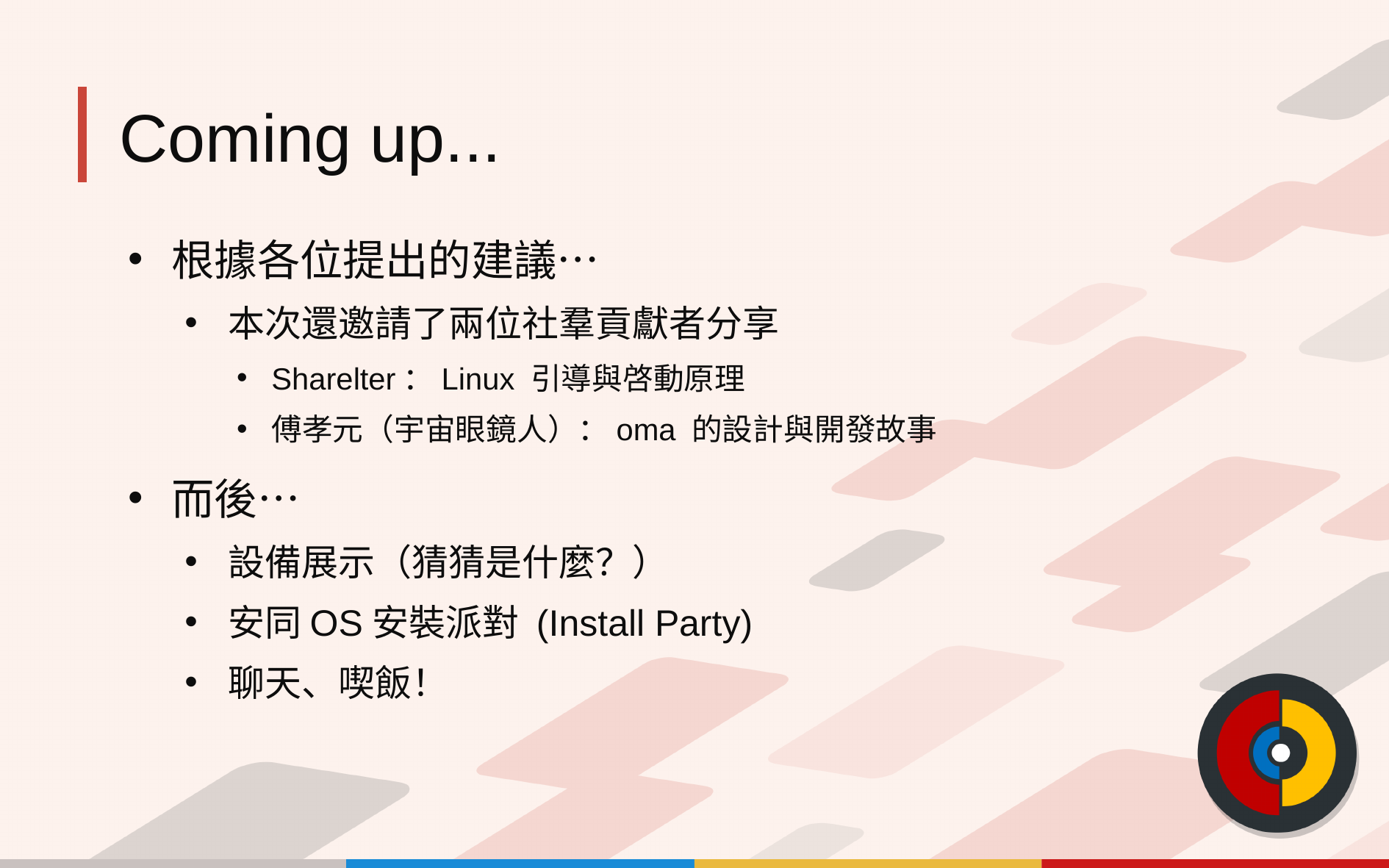

# Coming up...
根據各位提出的建議…
本次還邀請了兩位社羣貢獻者分享
Sharelter：Linux 引導與啓動原理
傅孝元（宇宙眼鏡人）：oma 的設計與開發故事
而後…
設備展示（猜猜是什麼？）
安同 OS 安裝派對 (Install Party)
聊天、喫飯！